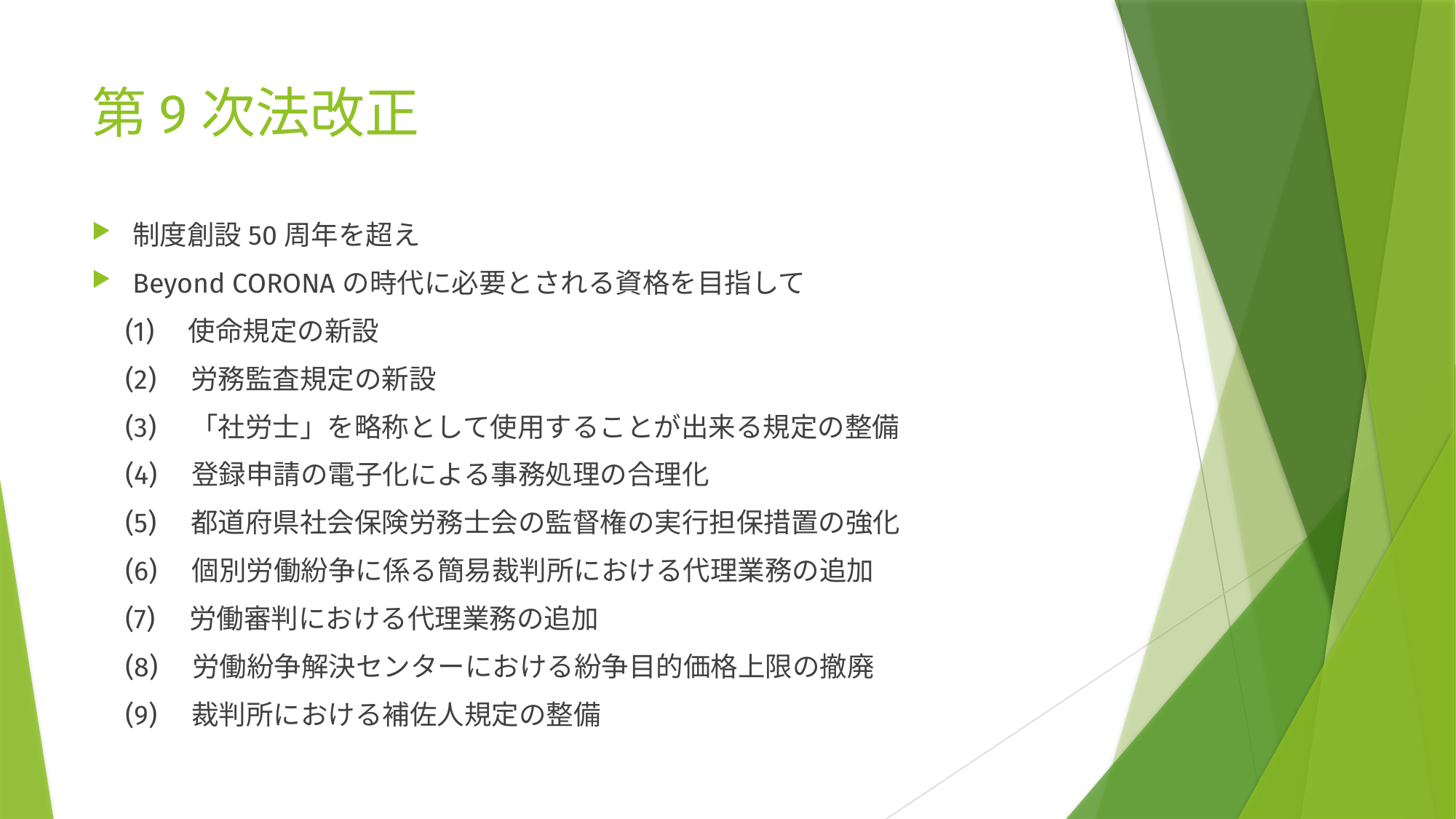

# 第9次法改正
制度創設50周年を超え
Beyond CORONAの時代に必要とされる資格を目指して
　(1)　使命規定の新設
　(2)　労務監査規定の新設
　(3)　「社労士」を略称として使用することが出来る規定の整備
　(4)　登録申請の電子化による事務処理の合理化
　(5)　都道府県社会保険労務士会の監督権の実行担保措置の強化
　(6)　個別労働紛争に係る簡易裁判所における代理業務の追加
　(7)　労働審判における代理業務の追加
　(8)　労働紛争解決センターにおける紛争目的価格上限の撤廃
　(9)　裁判所における補佐人規定の整備